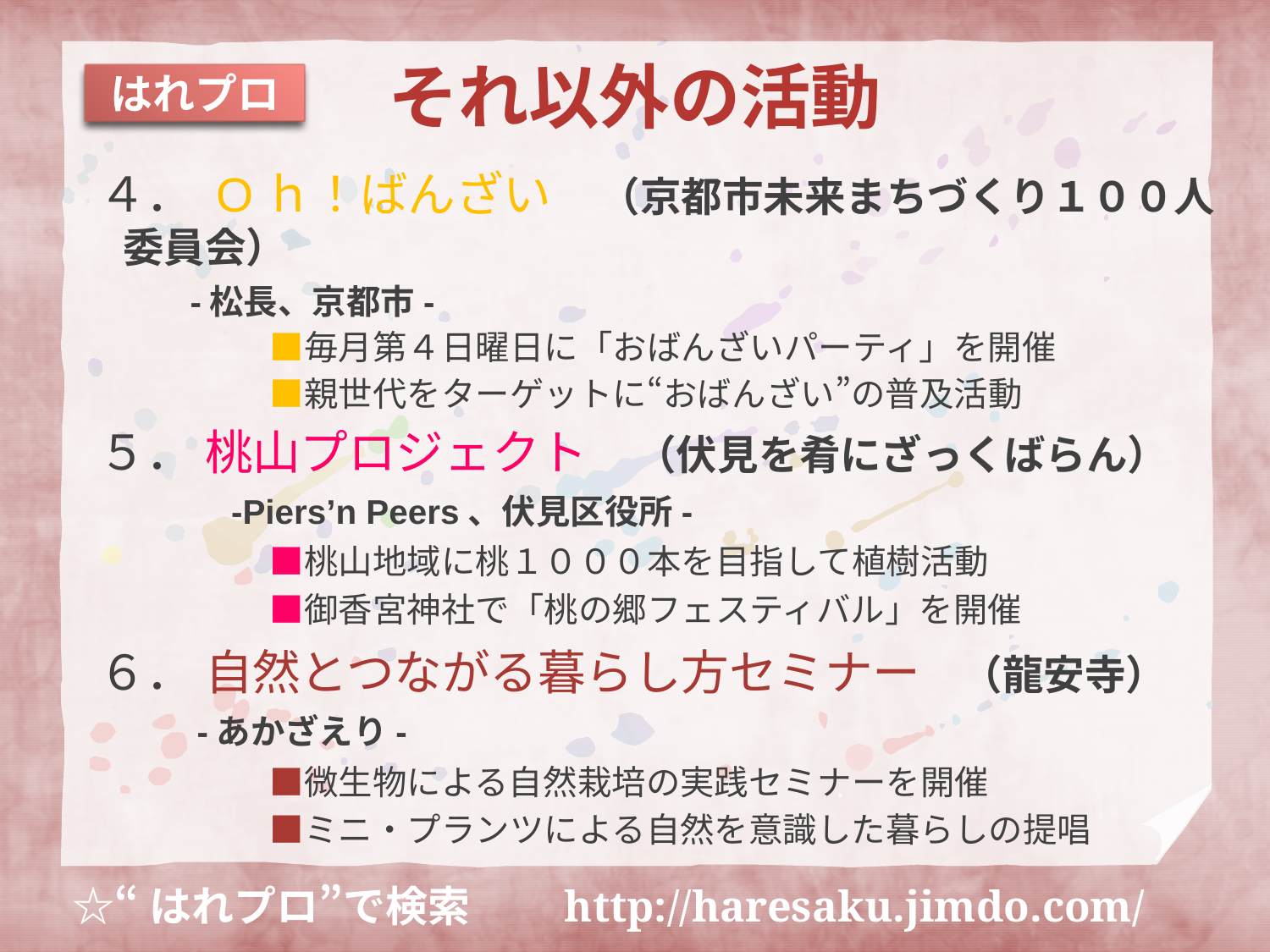

それ以外の活動
はれプロ
４． Oｈ！ばんざい　（京都市未来まちづくり１００人委員会）
　　-松長、京都市-
　　　　　■毎月第４日曜日に「おばんざいパーティ」を開催
　　　　　■親世代をターゲットに“おばんざい”の普及活動
５． 桃山プロジェクト　（伏見を肴にざっくばらん）
　　　-Piers’n Peers、伏見区役所-
　　　　　■桃山地域に桃１０００本を目指して植樹活動
　　　　　■御香宮神社で「桃の郷フェスティバル」を開催
６． 自然とつながる暮らし方セミナー　（龍安寺）
　　-あかざえり-
　　　　　■微生物による自然栽培の実践セミナーを開催
　　　　　■ミニ・プランツによる自然を意識した暮らしの提唱
☆“はれプロ”で検索　　http://haresaku.jimdo.com/